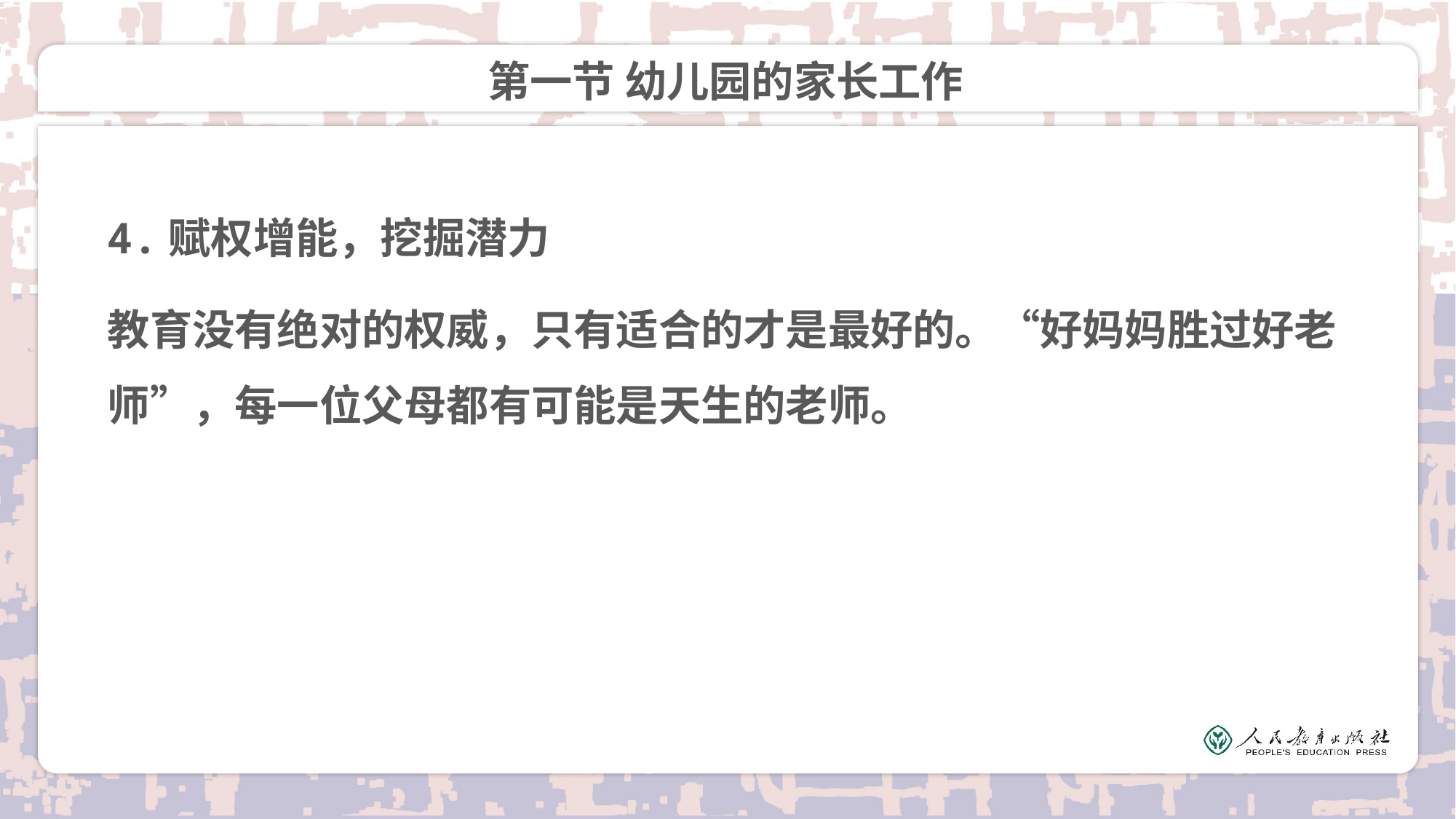

# 第一节 幼儿园的家长工作
4.赋权增能，挖掘潜力
教育没有绝对的权威，只有适合的才是最好的。“好妈妈胜过好老师”，每一位父母都有可能是天生的老师。